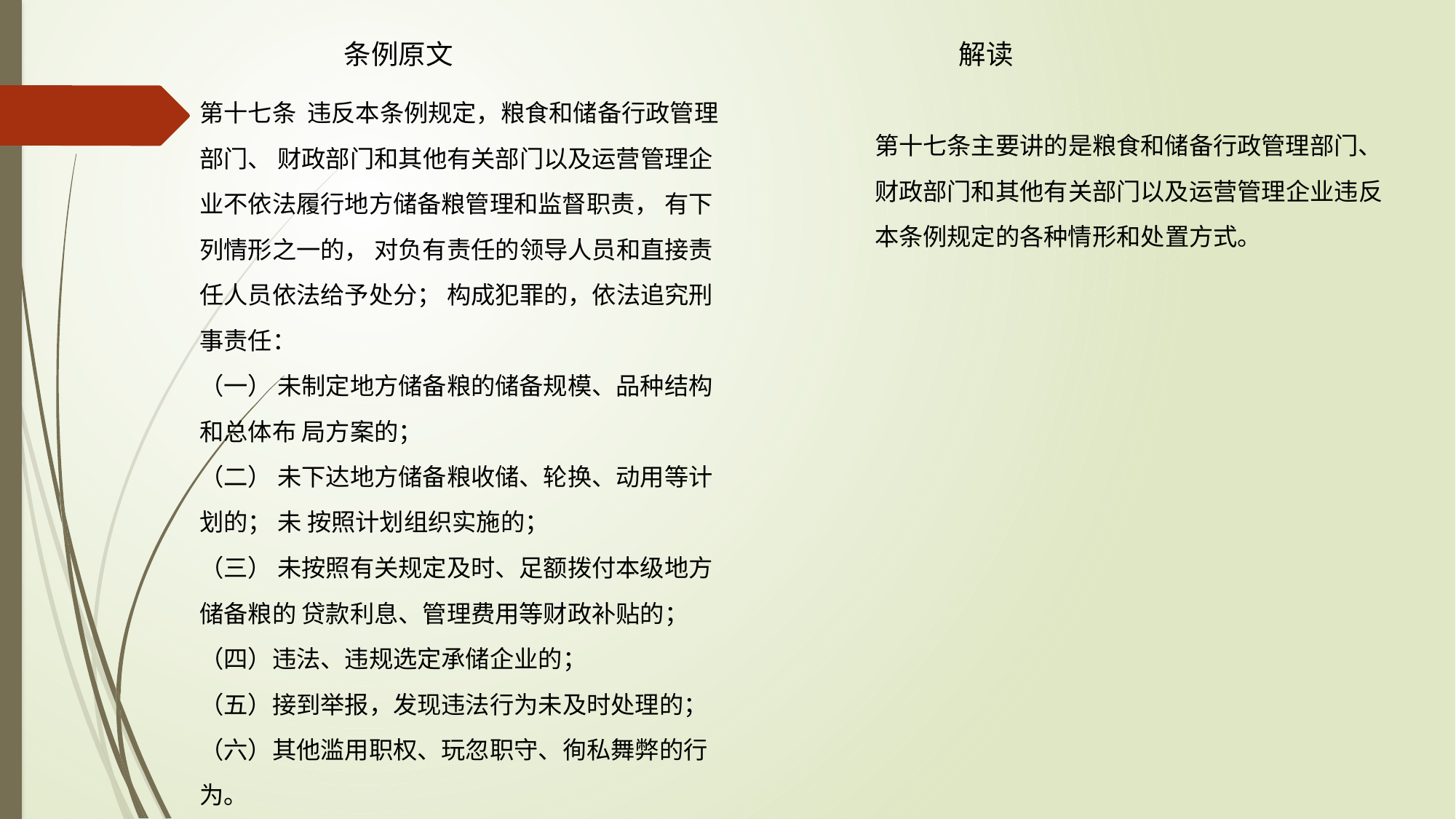

条例原文                                                                                  解读
第十七条  违反本条例规定，粮食和储备行政管理部门、 财政部门和其他有关部门以及运营管理企业不依法履行地方储备粮管理和监督职责， 有下列情形之一的， 对负有责任的领导人员和直接责任人员依法给予处分； 构成犯罪的，依法追究刑 事责任：
（一） 未制定地方储备粮的储备规模、品种结构和总体布 局方案的；
（二） 未下达地方储备粮收储、轮换、动用等计划的； 未 按照计划组织实施的；
（三） 未按照有关规定及时、足额拨付本级地方储备粮的 贷款利息、管理费用等财政补贴的；
（四）违法、违规选定承储企业的；
（五）接到举报，发现违法行为未及时处理的；
（六）其他滥用职权、玩忽职守、徇私舞弊的行为。
第十七条主要讲的是粮食和储备行政管理部门、 财政部门和其他有关部门以及运营管理企业违反本条例规定的各种情形和处置方式。